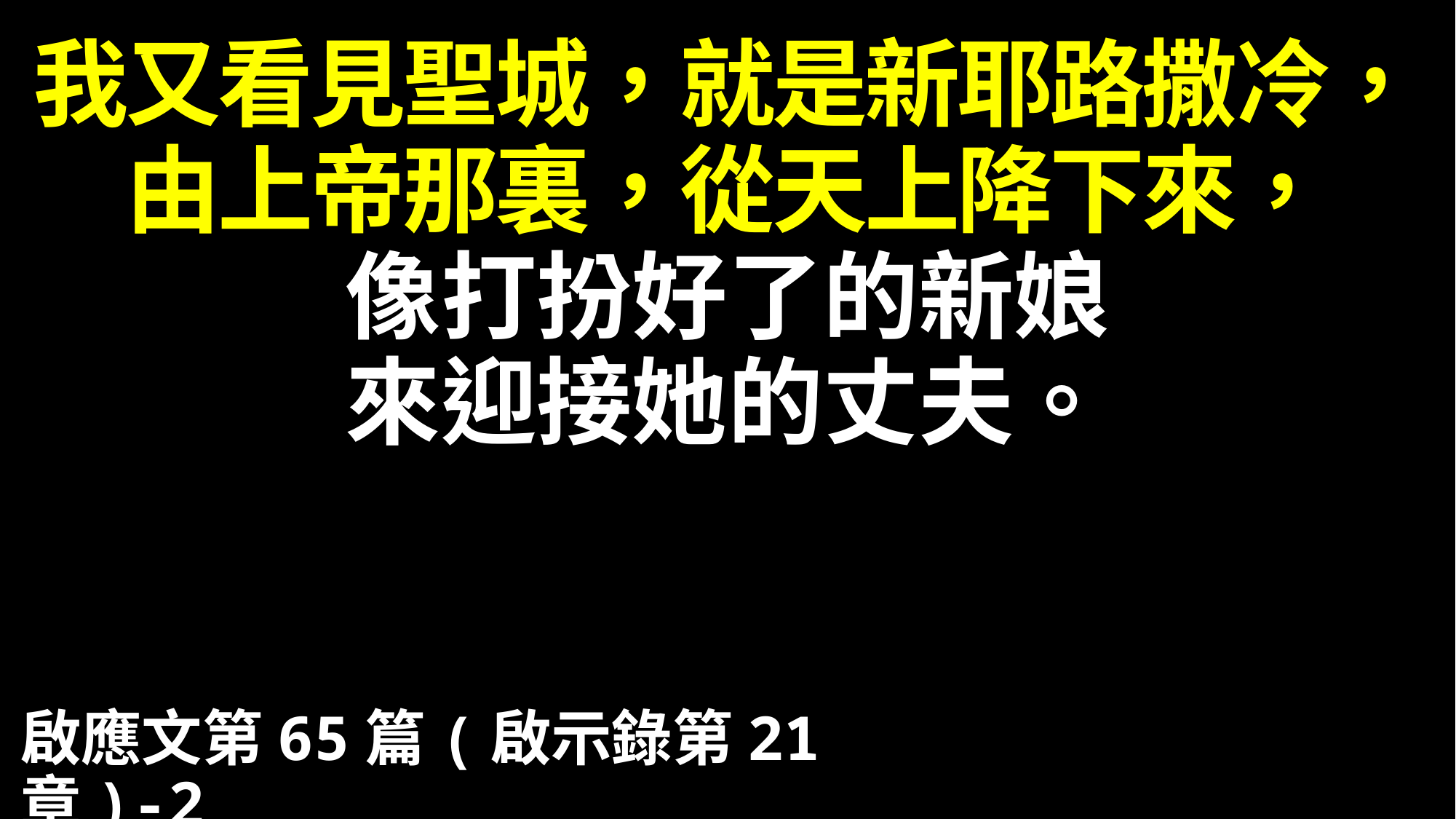

我又看見聖城，就是新耶路撒冷，
由上帝那裏，從天上降下來，
像打扮好了的新娘
來迎接她的丈夫。
啟應文第65篇(啟示錄第21章)-2